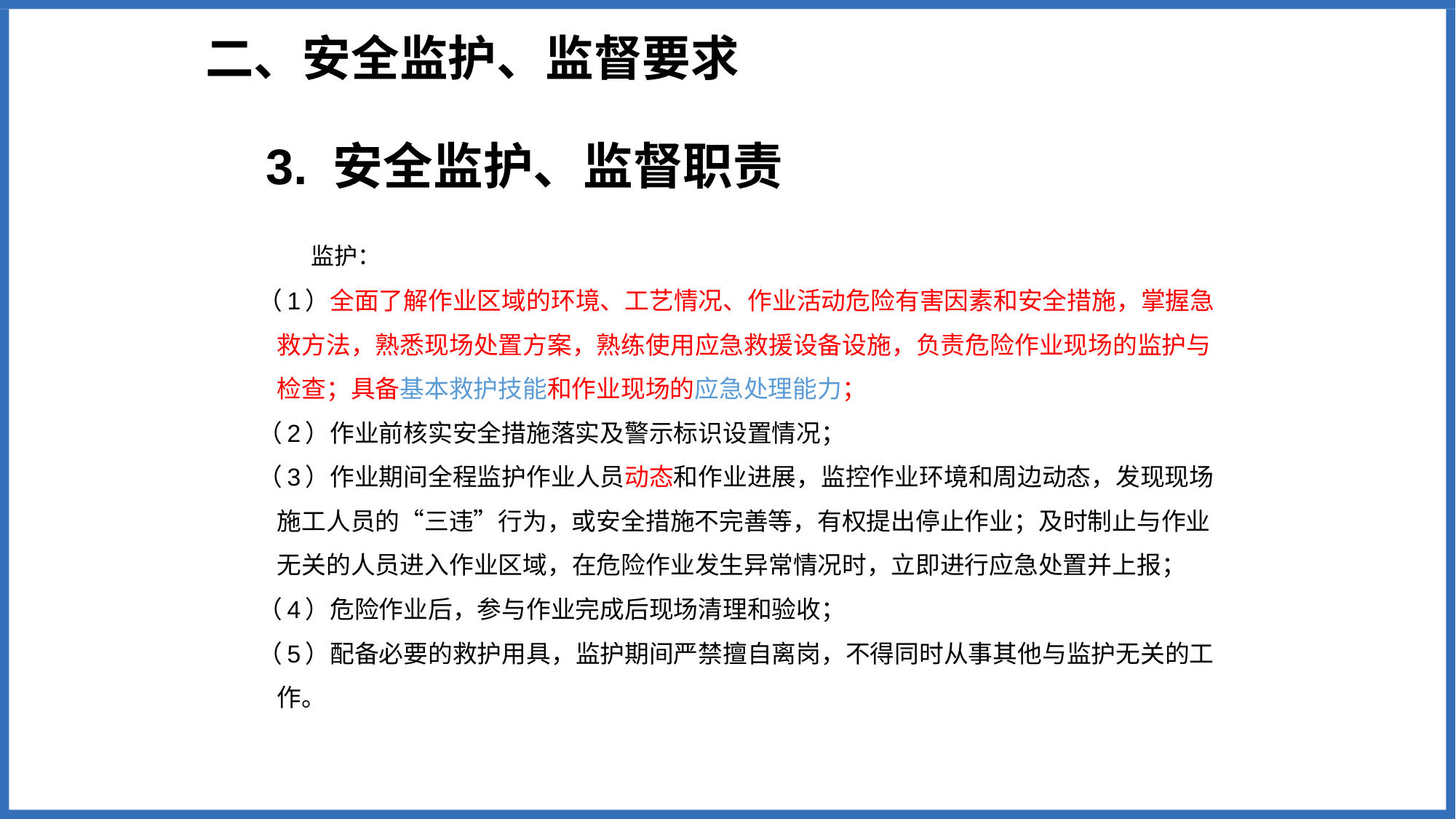

二、安全监护、监督要求
# 3. 安全监护、监督职责
       监护：
（1）全面了解作业区域的环境、工艺情况、作业活动危险有害因素和安全措施，掌握急救方法，熟悉现场处置方案，熟练使用应急救援设备设施，负责危险作业现场的监护与检查；具备基本救护技能和作业现场的应急处理能力；
（2）作业前核实安全措施落实及警示标识设置情况；
（3）作业期间全程监护作业人员动态和作业进展，监控作业环境和周边动态，发现现场施工人员的“三违”行为，或安全措施不完善等，有权提出停止作业；及时制止与作业无关的人员进入作业区域，在危险作业发生异常情况时，立即进行应急处置并上报；
（4）危险作业后，参与作业完成后现场清理和验收；
（5）配备必要的救护用具，监护期间严禁擅自离岗，不得同时从事其他与监护无关的工作。